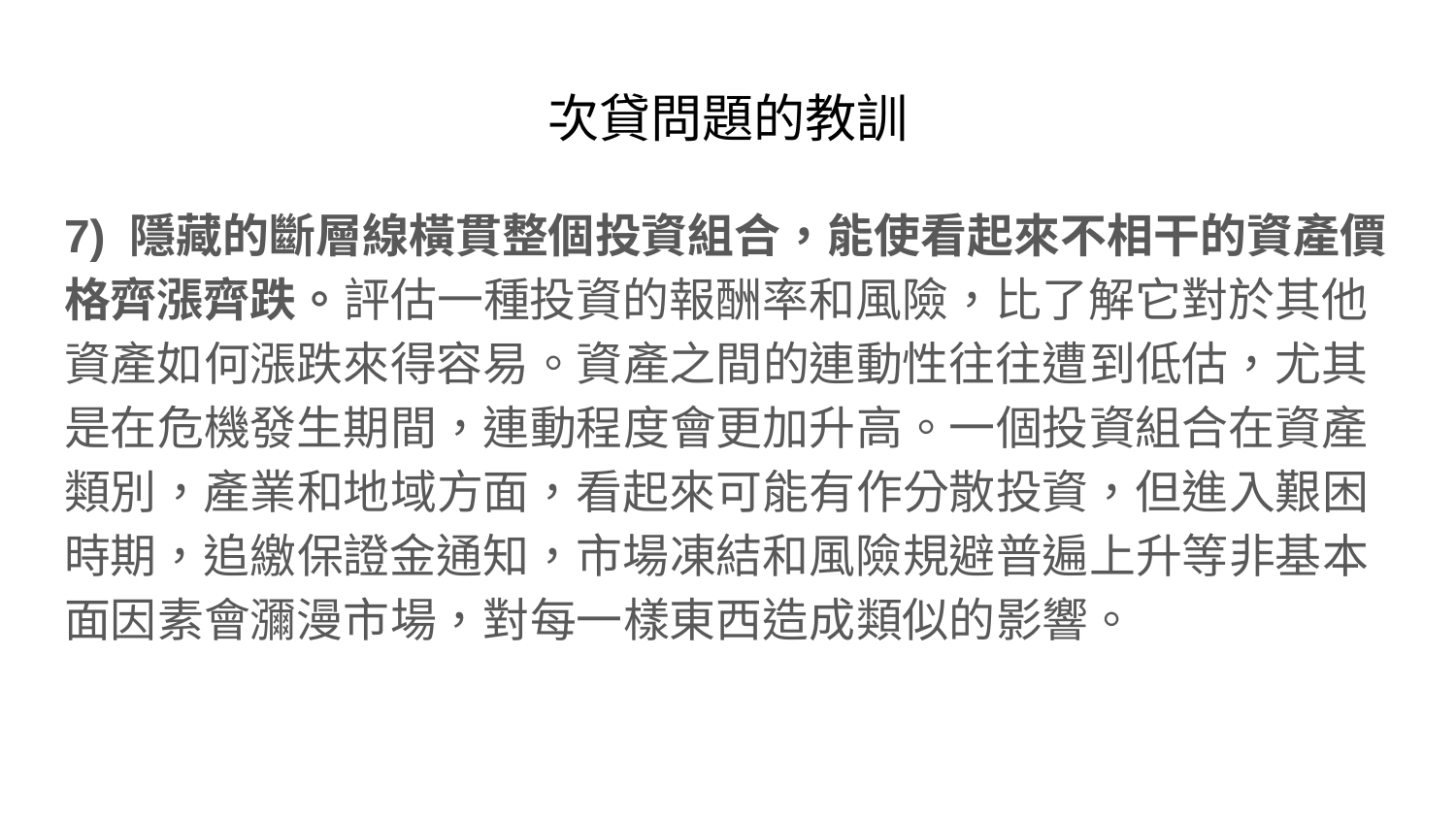

# 次貸問題的教訓
7) 隱藏的斷層線橫貫整個投資組合，能使看起來不相干的資產價格齊漲齊跌。評估一種投資的報酬率和風險，比了解它對於其他資產如何漲跌來得容易。資產之間的連動性往往遭到低估，尤其是在危機發生期間，連動程度會更加升高。一個投資組合在資產類別，產業和地域方面，看起來可能有作分散投資，但進入艱困時期，追繳保證金通知，市場凍結和風險規避普遍上升等非基本面因素會瀰漫市場，對每一樣東西造成類似的影響。